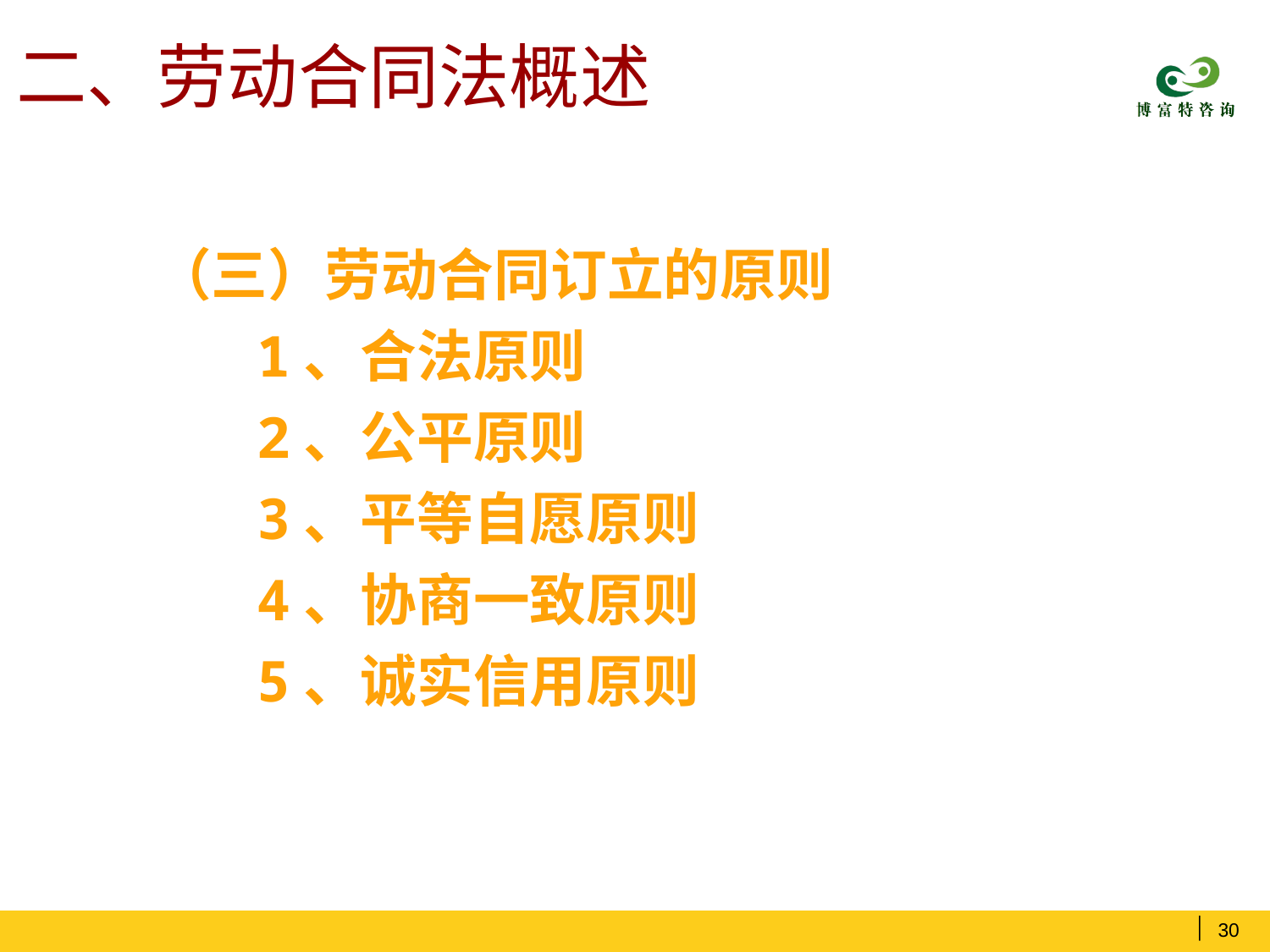

# 二、劳动合同法概述
（三）劳动合同订立的原则
   1、合法原则
   2、公平原则
   3、平等自愿原则
   4、协商一致原则
   5、诚实信用原则